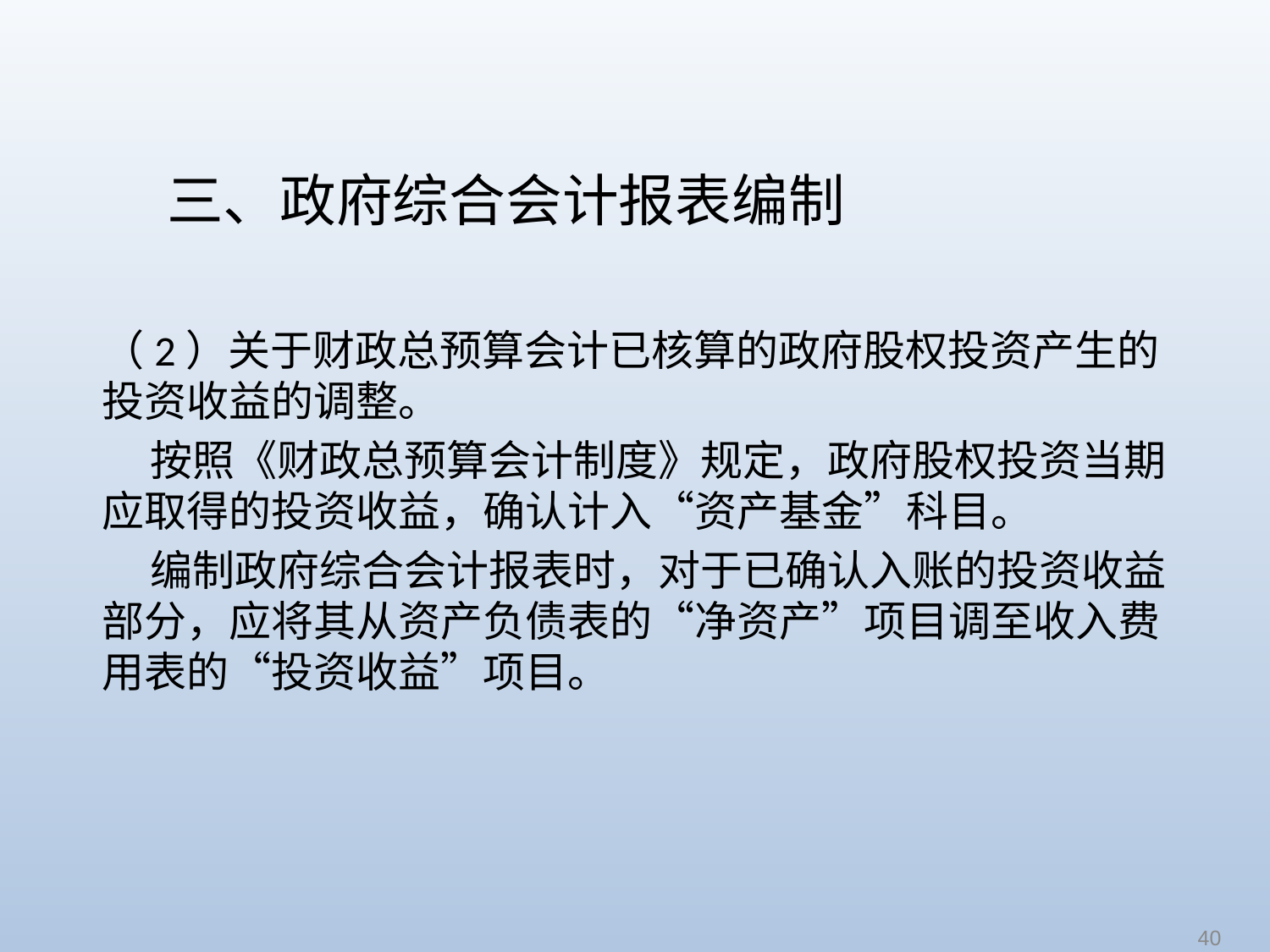

# 三、政府综合会计报表编制
（2）关于财政总预算会计已核算的政府股权投资产生的投资收益的调整。
    按照《财政总预算会计制度》规定，政府股权投资当期应取得的投资收益，确认计入“资产基金”科目。
    编制政府综合会计报表时，对于已确认入账的投资收益部分，应将其从资产负债表的“净资产”项目调至收入费用表的“投资收益”项目。
40